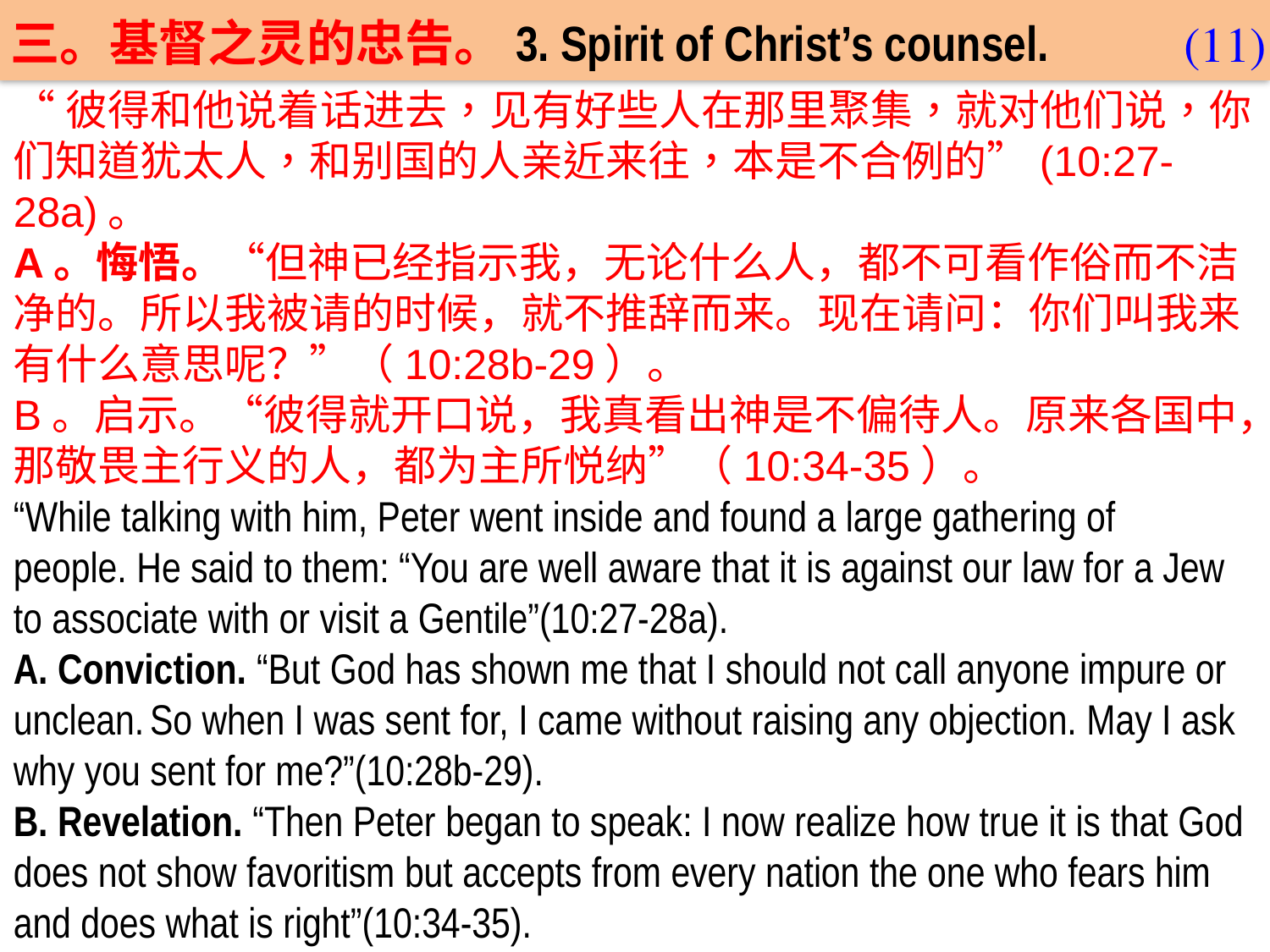

三。基督之灵的忠告。3. Spirit of Christ’s counsel.
(11)
“彼得和他说着话进去，见有好些人在那里聚集，就对他们说，你们知道犹太人，和别国的人亲近来往，本是不合例的”(10:27-28a)。
A。悔悟。“但神已经指示我，无论什么人，都不可看作俗而不洁净的。所以我被请的时候，就不推辞而来。现在请问：你们叫我来有什么意思呢？”（10:28b-29）。
B。启示。“彼得就开口说，我真看出神是不偏待人。原来各国中，那敬畏主行义的人，都为主所悦纳”（10:34-35）。
“While talking with him, Peter went inside and found a large gathering of people. He said to them: “You are well aware that it is against our law for a Jew to associate with or visit a Gentile”(10:27-28a).
A. Conviction. “But God has shown me that I should not call anyone impure or unclean. So when I was sent for, I came without raising any objection. May I ask why you sent for me?”(10:28b-29).
B. Revelation. “Then Peter began to speak: I now realize how true it is that God does not show favoritism but accepts from every nation the one who fears him and does what is right”(10:34-35).